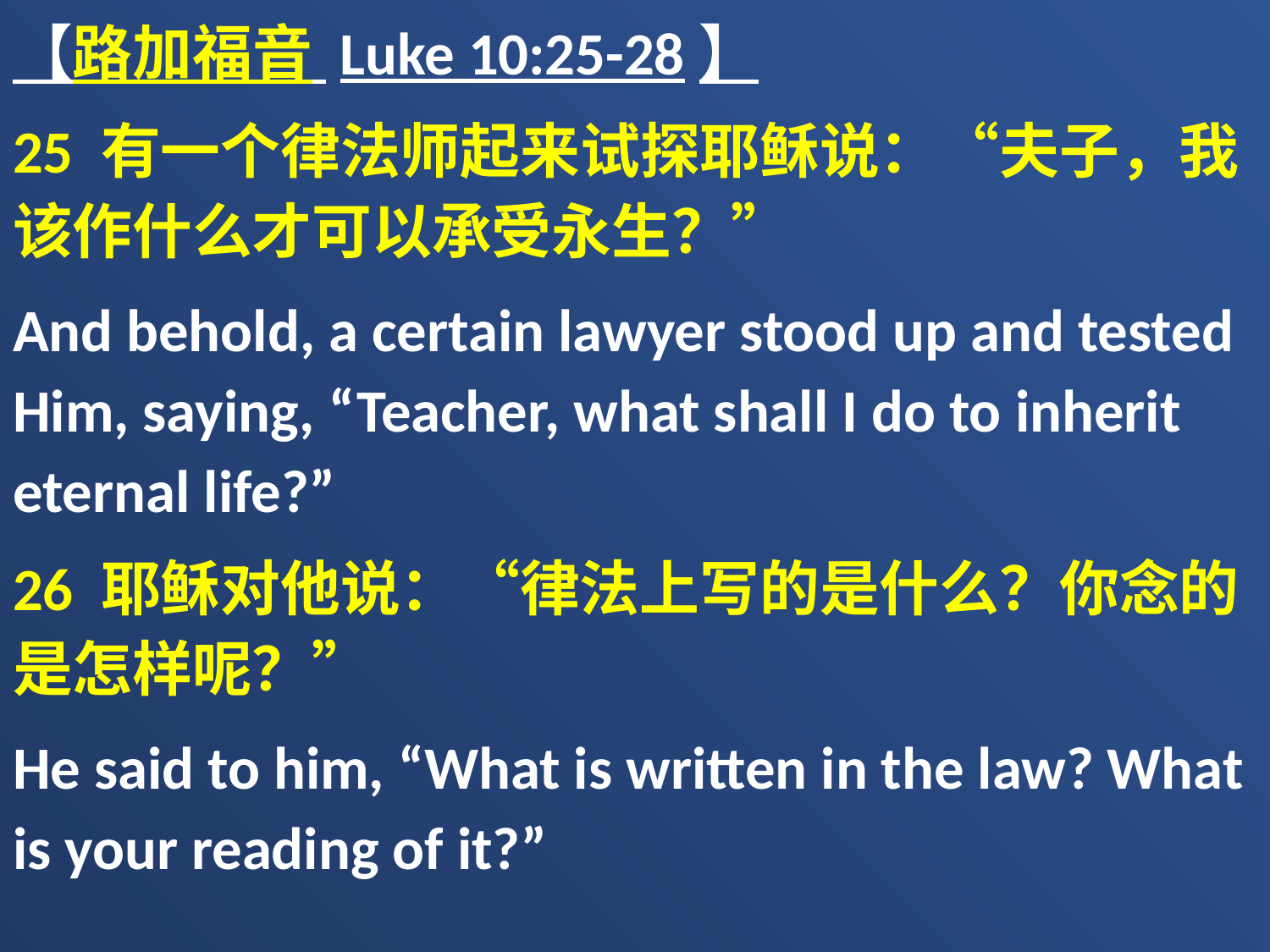

【路加福音 Luke 10:25-28】
25 有一个律法师起来试探耶稣说：“夫子，我该作什么才可以承受永生？”
And behold, a certain lawyer stood up and tested Him, saying, “Teacher, what shall I do to inherit eternal life?”
26 耶稣对他说：“律法上写的是什么？你念的是怎样呢？”
He said to him, “What is written in the law? What is your reading of it?”